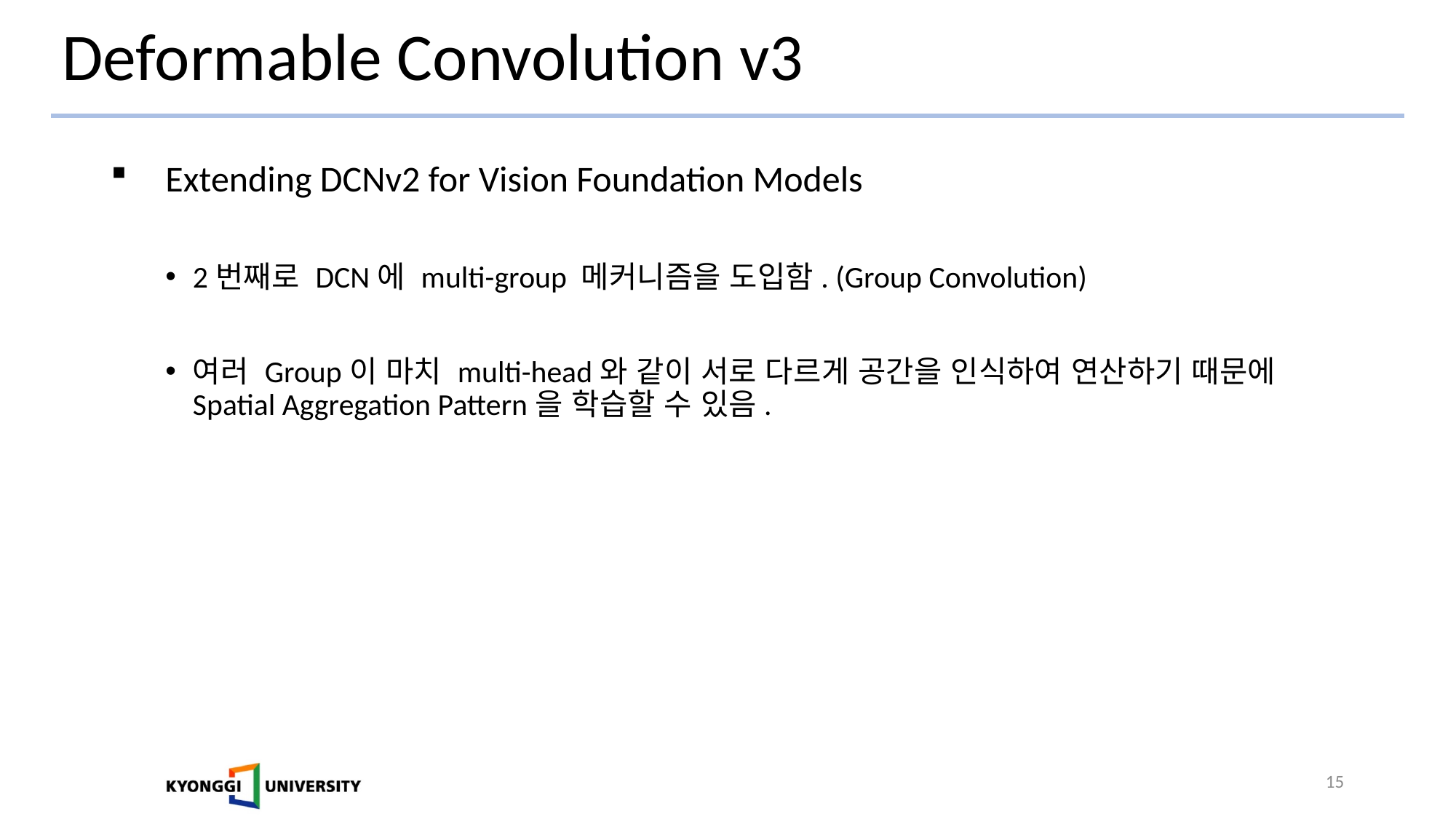

# Deformable Convolution v3
Extending DCNv2 for Vision Foundation Models

2번째로 DCN에 multi-group 메커니즘을 도입함. (Group Convolution)

여러 Group이 마치 multi-head와 같이 서로 다르게 공간을 인식하여 연산하기 때문에 Spatial Aggregation Pattern을 학습할 수 있음.

15